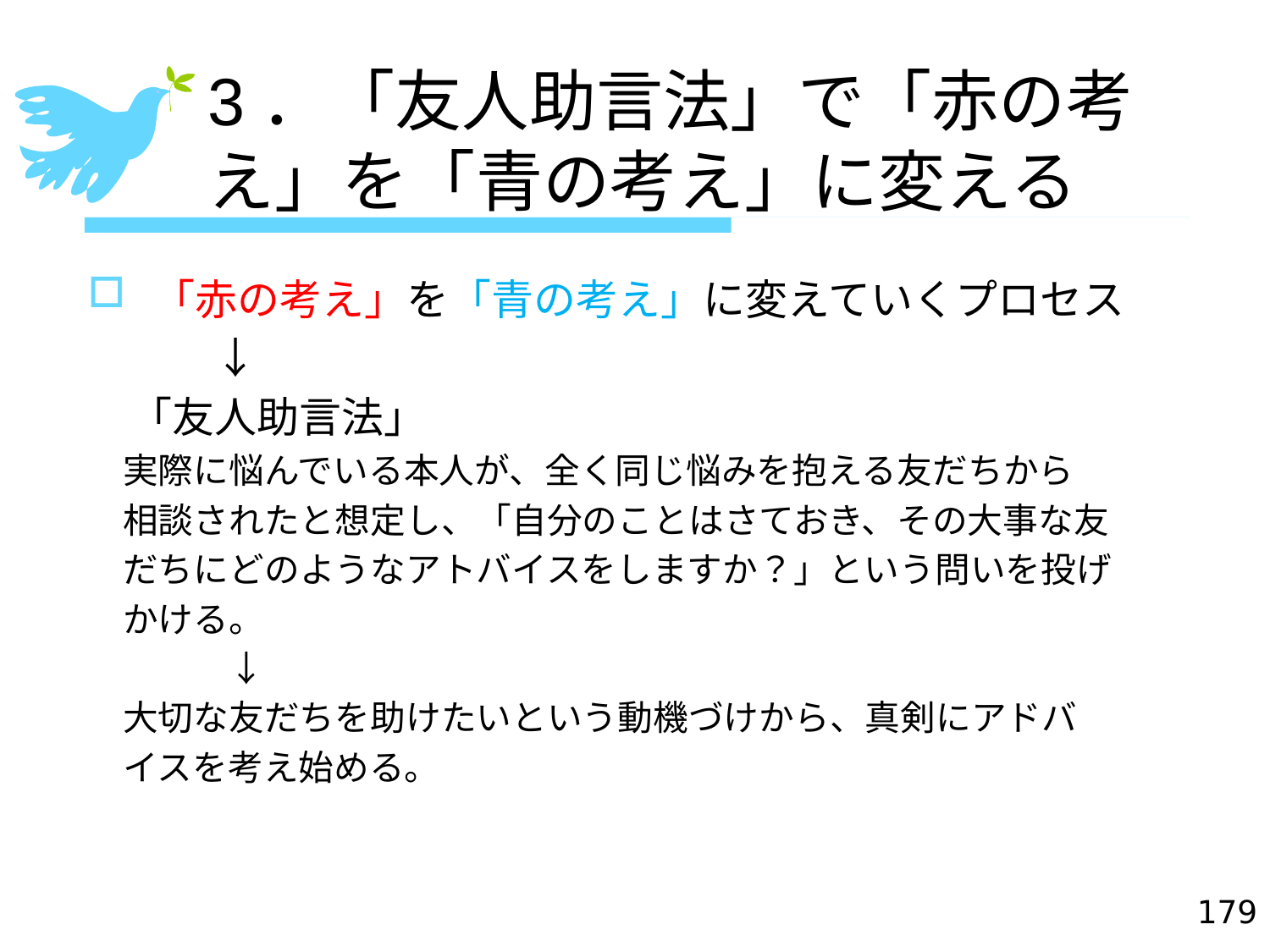

# 3．「友人助言法」で「赤の考え」を「青の考え」に変える
「赤の考え」を「青の考え」に変えていくプロセス
　　　↓
　「友人助言法」
　実際に悩んでいる本人が、全く同じ悩みを抱える友だちから
　相談されたと想定し、「自分のことはさておき、その大事な友
　だちにどのようなアトバイスをしますか？」という問いを投げ
　かける。
　　　　↓
　大切な友だちを助けたいという動機づけから、真剣にアドバ
　イスを考え始める。

179